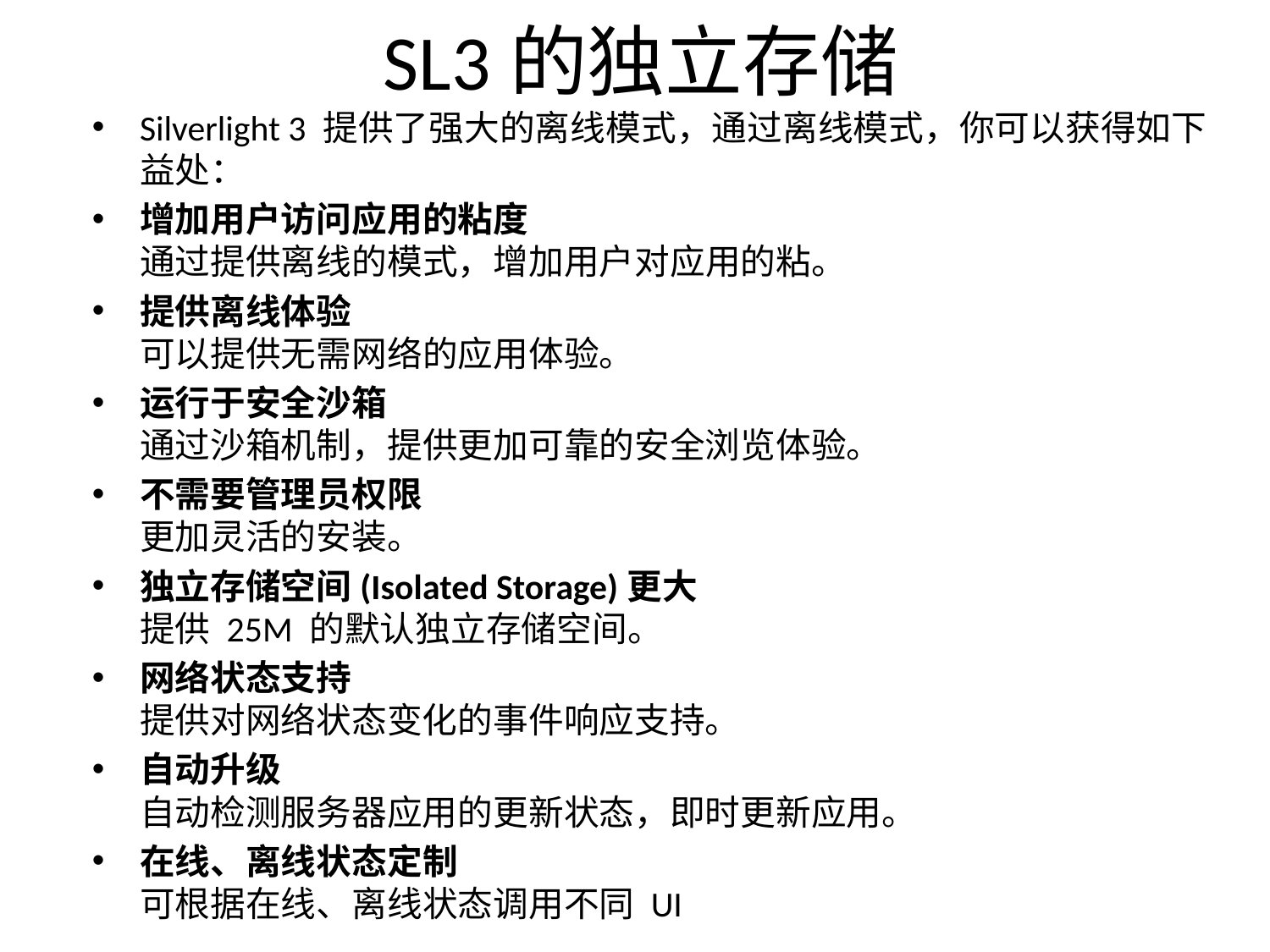

# SL3的独立存储
Silverlight 3 提供了强大的离线模式，通过离线模式，你可以获得如下益处：
增加用户访问应用的粘度
通过提供离线的模式，增加用户对应用的粘。
提供离线体验
可以提供无需网络的应用体验。
运行于安全沙箱
通过沙箱机制，提供更加可靠的安全浏览体验。
不需要管理员权限
更加灵活的安装。
独立存储空间(Isolated Storage)更大
提供 25M 的默认独立存储空间。
网络状态支持
提供对网络状态变化的事件响应支持。
自动升级
自动检测服务器应用的更新状态，即时更新应用。
在线、离线状态定制
可根据在线、离线状态调用不同 UI